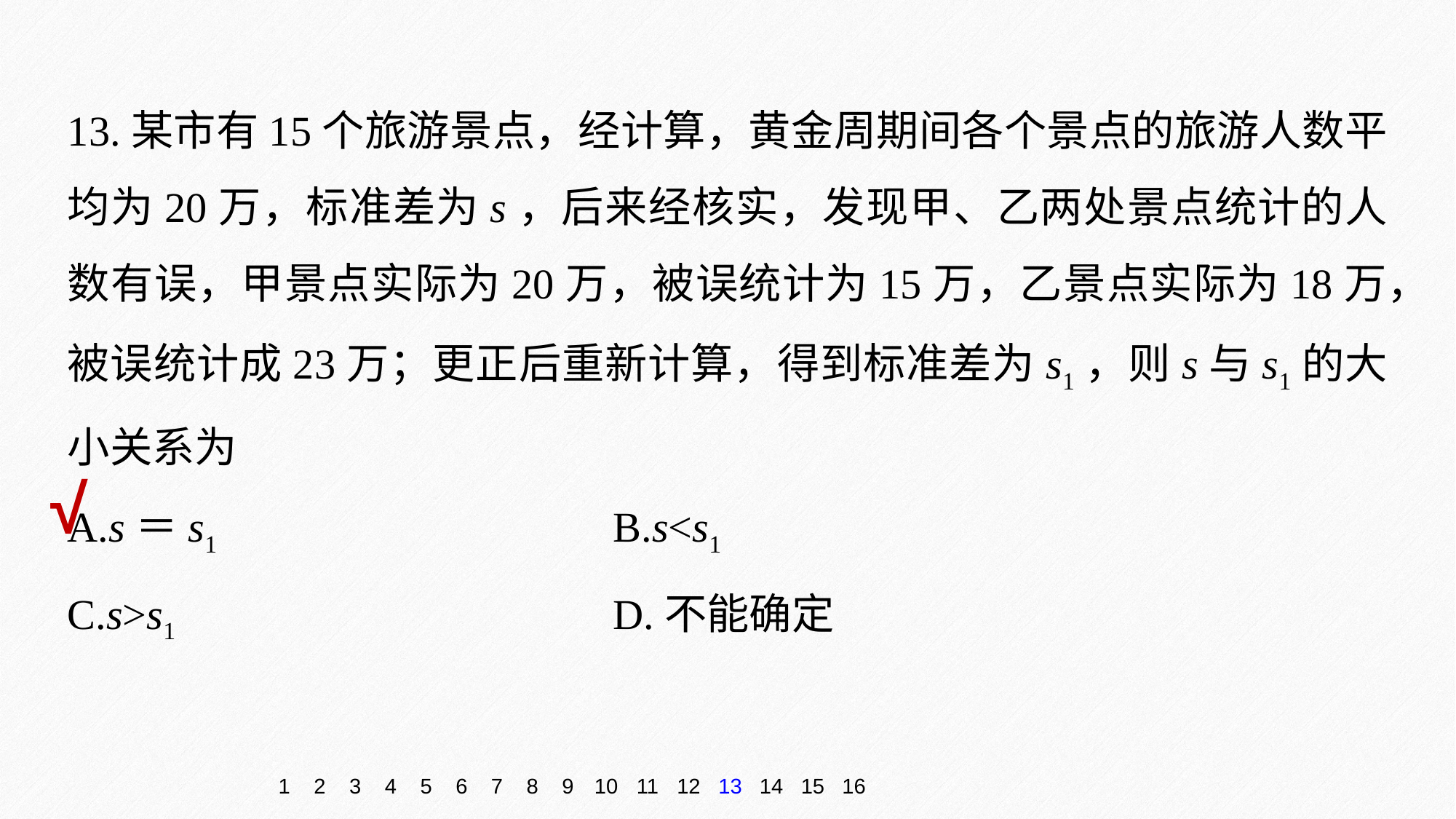

13.某市有15个旅游景点，经计算，黄金周期间各个景点的旅游人数平均为20万，标准差为s，后来经核实，发现甲、乙两处景点统计的人数有误，甲景点实际为20万，被误统计为15万，乙景点实际为18万，被误统计成23万；更正后重新计算，得到标准差为s1，则s与s1的大小关系为
A.s＝s1  				B.s<s1
C.s>s1  				D.不能确定
√
1
2
3
4
5
6
7
8
9
10
11
12
13
14
15
16